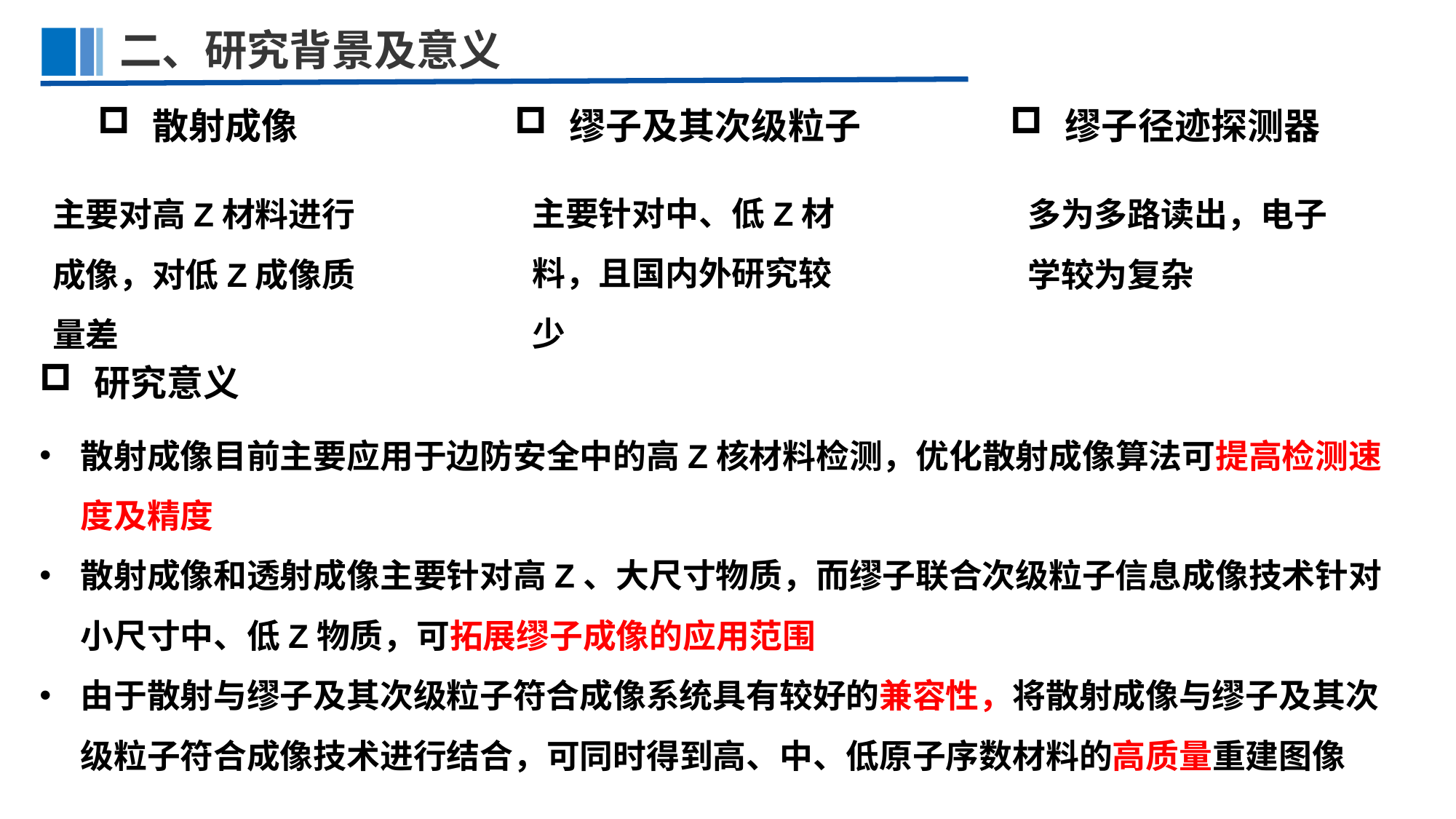

二、研究背景及意义

散射成像
缪子及其次级粒子
缪子径迹探测器
主要针对中、低Z材料，且国内外研究较少
主要对高Z材料进行成像，对低Z成像质量差
多为多路读出，电子学较为复杂
研究意义
散射成像目前主要应用于边防安全中的高Z核材料检测，优化散射成像算法可提高检测速度及精度
散射成像和透射成像主要针对高Z、大尺寸物质，而缪子联合次级粒子信息成像技术针对小尺寸中、低Z物质，可拓展缪子成像的应用范围
由于散射与缪子及其次级粒子符合成像系统具有较好的兼容性，将散射成像与缪子及其次级粒子符合成像技术进行结合，可同时得到高、中、低原子序数材料的高质量重建图像